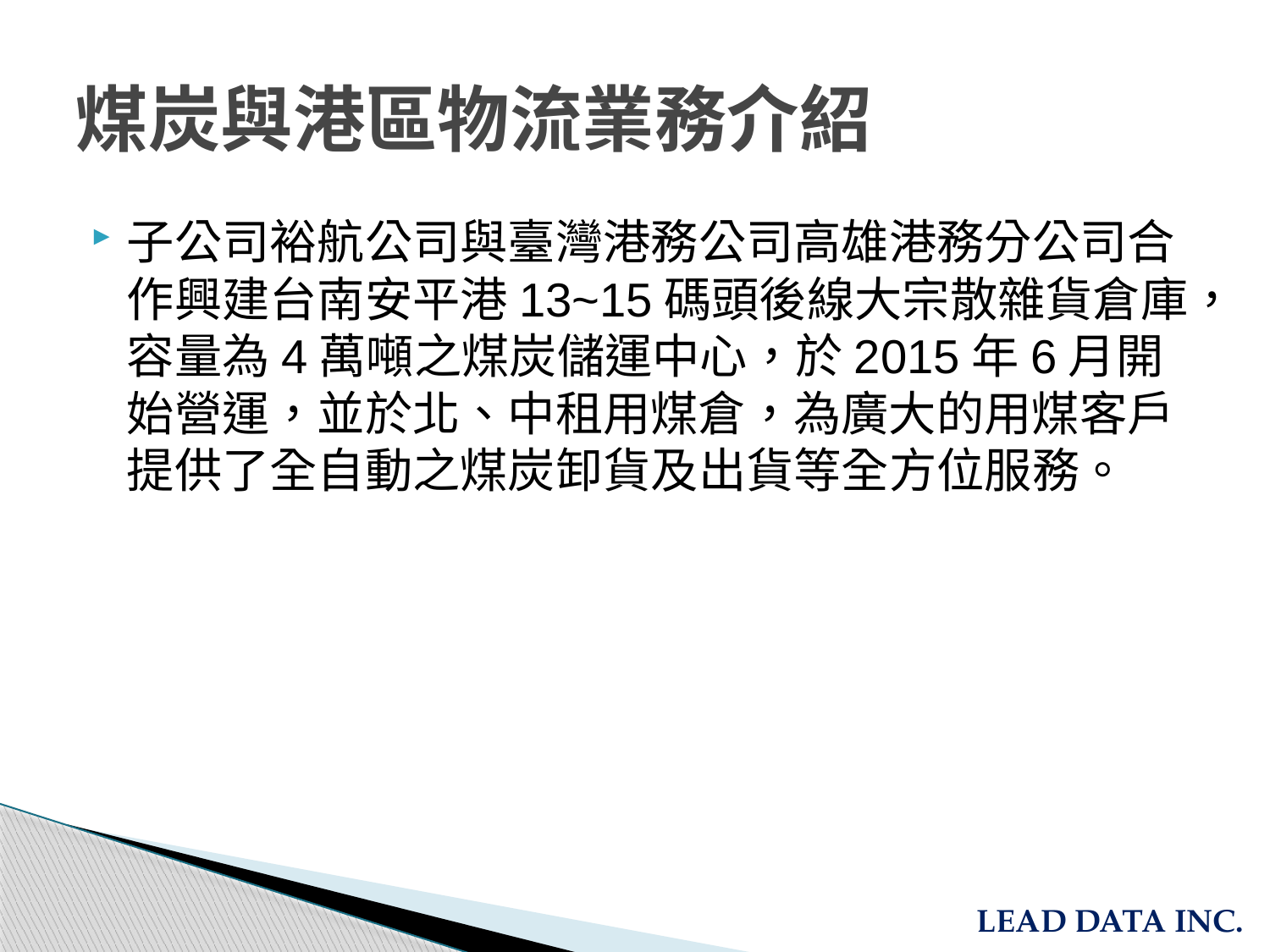

# 煤炭與港區物流業務介紹
子公司裕航公司與臺灣港務公司高雄港務分公司合作興建台南安平港13~15碼頭後線大宗散雜貨倉庫，容量為4萬噸之煤炭儲運中心，於2015年6月開始營運，並於北、中租用煤倉，為廣大的用煤客戶提供了全自動之煤炭卸貨及出貨等全方位服務。
LEAD DATA INC.